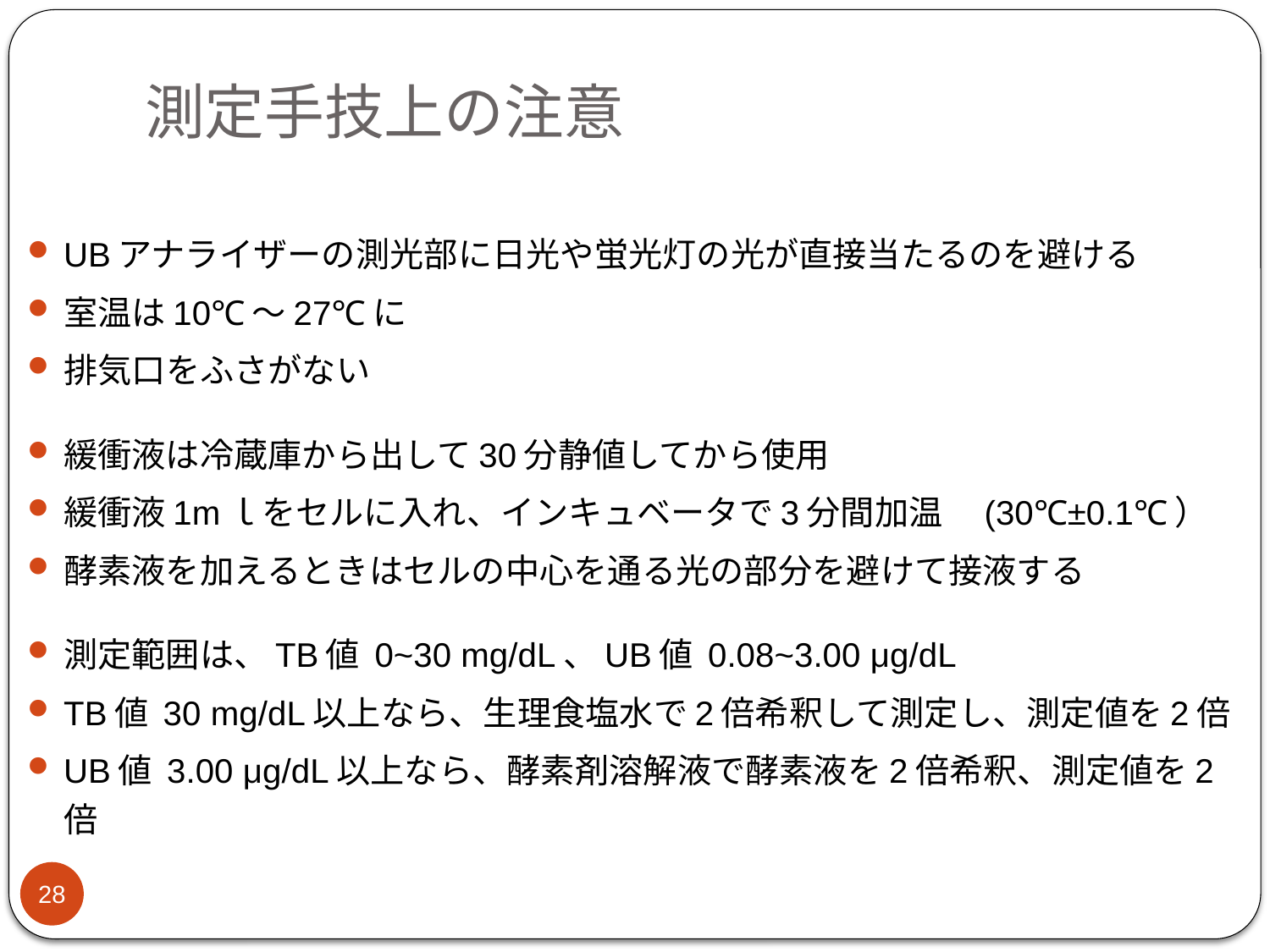

# 測定手技上の注意
UBアナライザーの測光部に日光や蛍光灯の光が直接当たるのを避ける
室温は10℃～27℃に
排気口をふさがない
緩衝液は冷蔵庫から出して30分静値してから使用
緩衝液1mｌをセルに入れ、インキュベータで3分間加温　(30℃±0.1℃）
酵素液を加えるときはセルの中心を通る光の部分を避けて接液する
測定範囲は、TB値 0~30 mg/dL、UB値 0.08~3.00 μg/dL
TB値 30 mg/dL以上なら、生理食塩水で2倍希釈して測定し、測定値を2倍
UB値 3.00 μg/dL以上なら、酵素剤溶解液で酵素液を2倍希釈、測定値を2倍

28